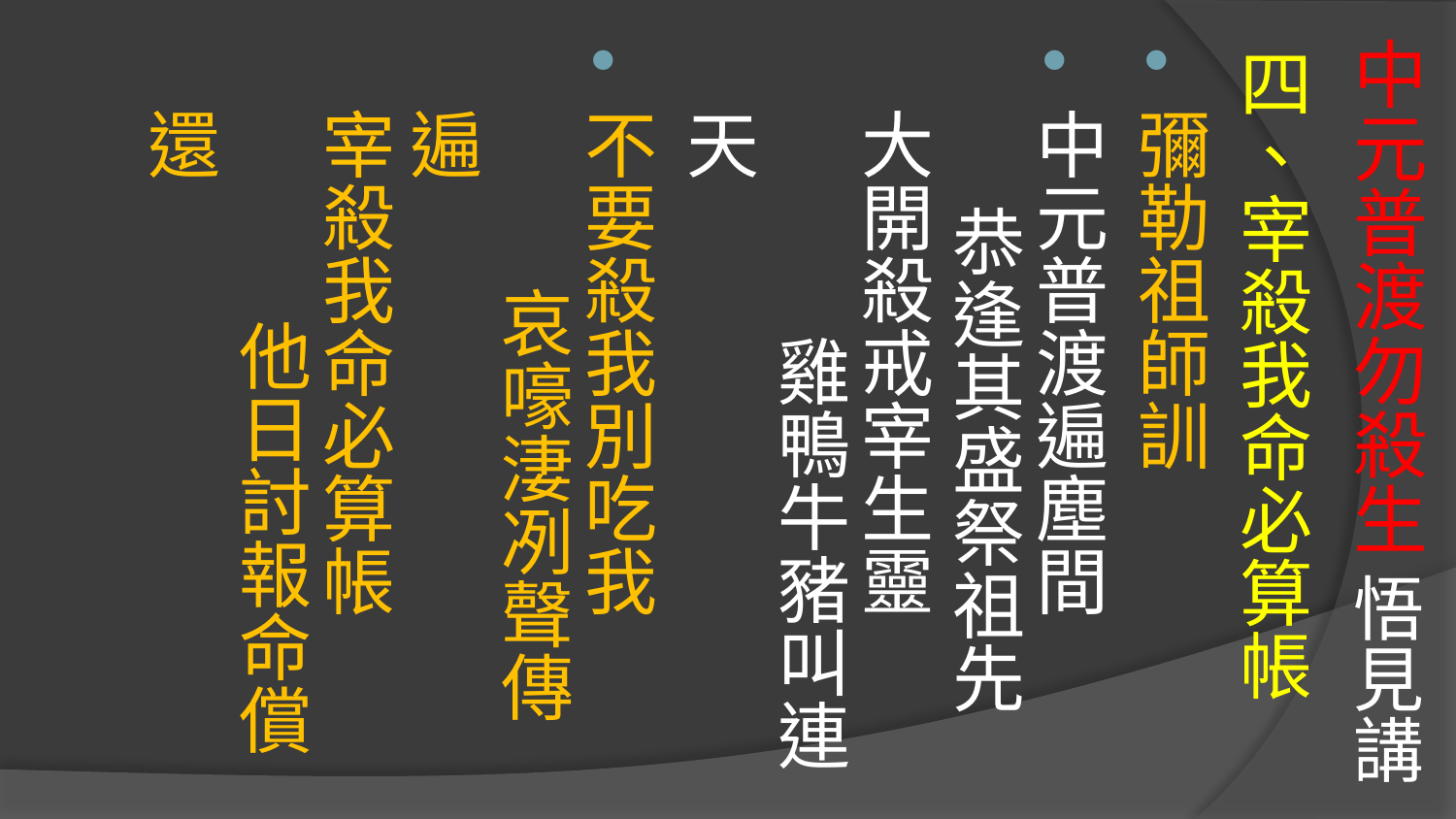

四、宰殺我命必算帳
彌勒祖師訓
中元普渡遍塵間　            恭逢其盛祭祖先
大開殺戒宰生靈　                    雞鴨牛豬叫連天
不要殺我別吃我　                 哀嚎淒冽聲傳遍
宰殺我命必算帳　                   他日討報命償還

# 中元普渡勿殺生 悟見講